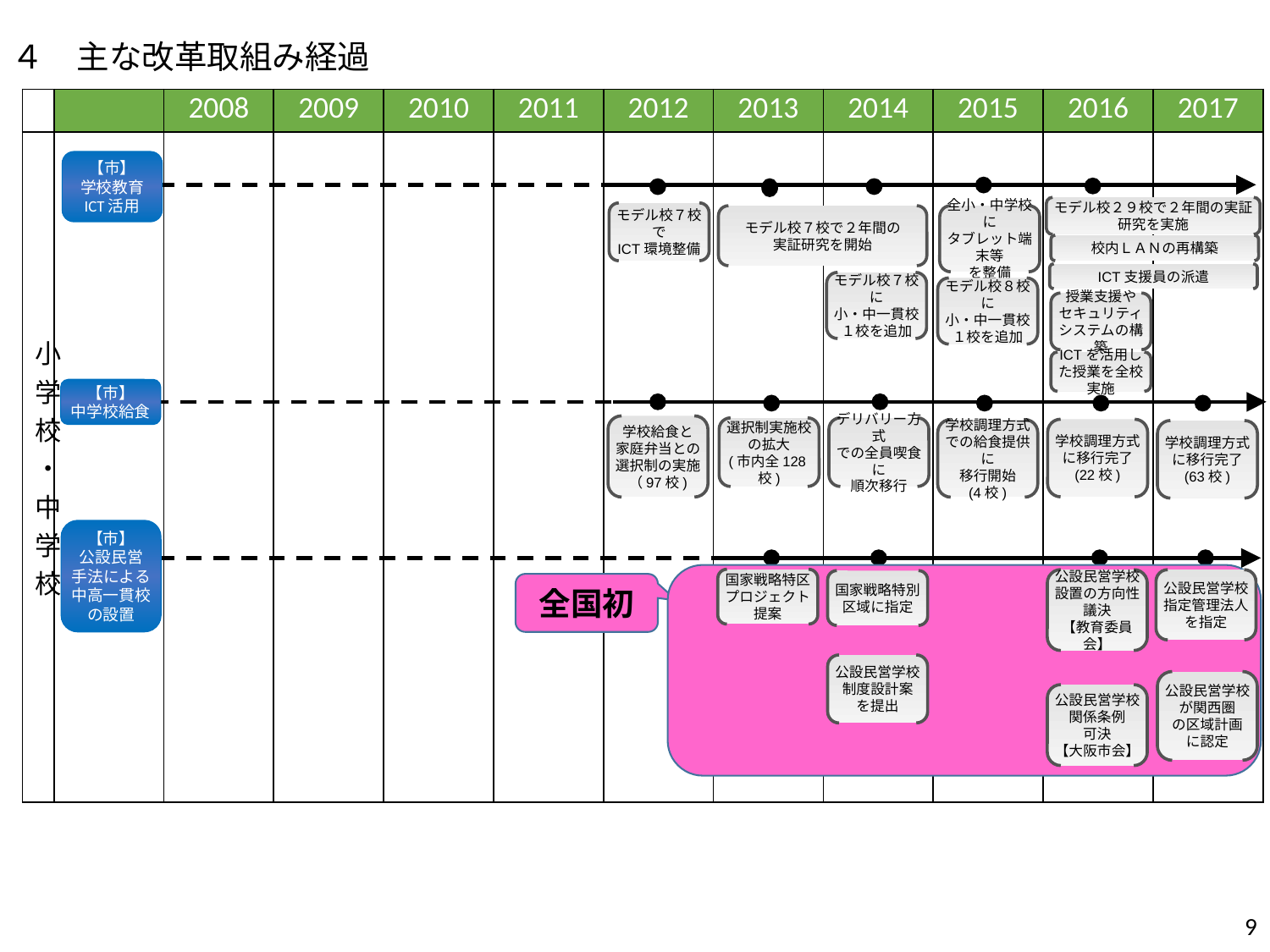

４　主な改革取組み経過
|  |  | 2008 | 2009 | 2010 | 2011 | 2012 | 2013 | 2014 | 2015 | 2016 | 2017 |
| --- | --- | --- | --- | --- | --- | --- | --- | --- | --- | --- | --- |
| 小学校・中学校 |  |  |  |  |  |  |  |  |  |  |  |
【市】
学校教育
ICT活用

モデル校２９校で２年間の実証
研究を実施
モデル校７校で
ICT環境整備
モデル校７校で２年間の
実証研究を開始
全小・中学校に
タブレット端末等
を整備
校内ＬＡＮの再構築
ICT支援員の派遣
モデル校７校に
小・中一貫校
１校を追加
モデル校８校に
小・中一貫校
１校を追加
授業支援や
セキュリティ
システムの構築
ICTを活用した授業を全校実施
【市】
中学校給食

学校給食と
家庭弁当との
選択制の実施
（97校)
選択制実施校の拡大
(市内全128校)
デリバリー方式
での全員喫食に
順次移行
学校調理方式
に移行完了
(22校)
学校調理方式
での給食提供に
移行開始
(4校)
学校調理方式
に移行完了
(63校)
【市】
公設民営
手法による
中高一貫校
の設置

国家戦略特区
プロジェクト提案
公設民営学校設置の方向性
議決
【教育委員会】
公設民営学校指定管理法人を指定
国家戦略特別区域に指定
全国初
公設民営学校
制度設計案
を提出
公設民営学校が関西圏
の区域計画
に認定
公設民営学校関係条例
可決
【大阪市会】
9